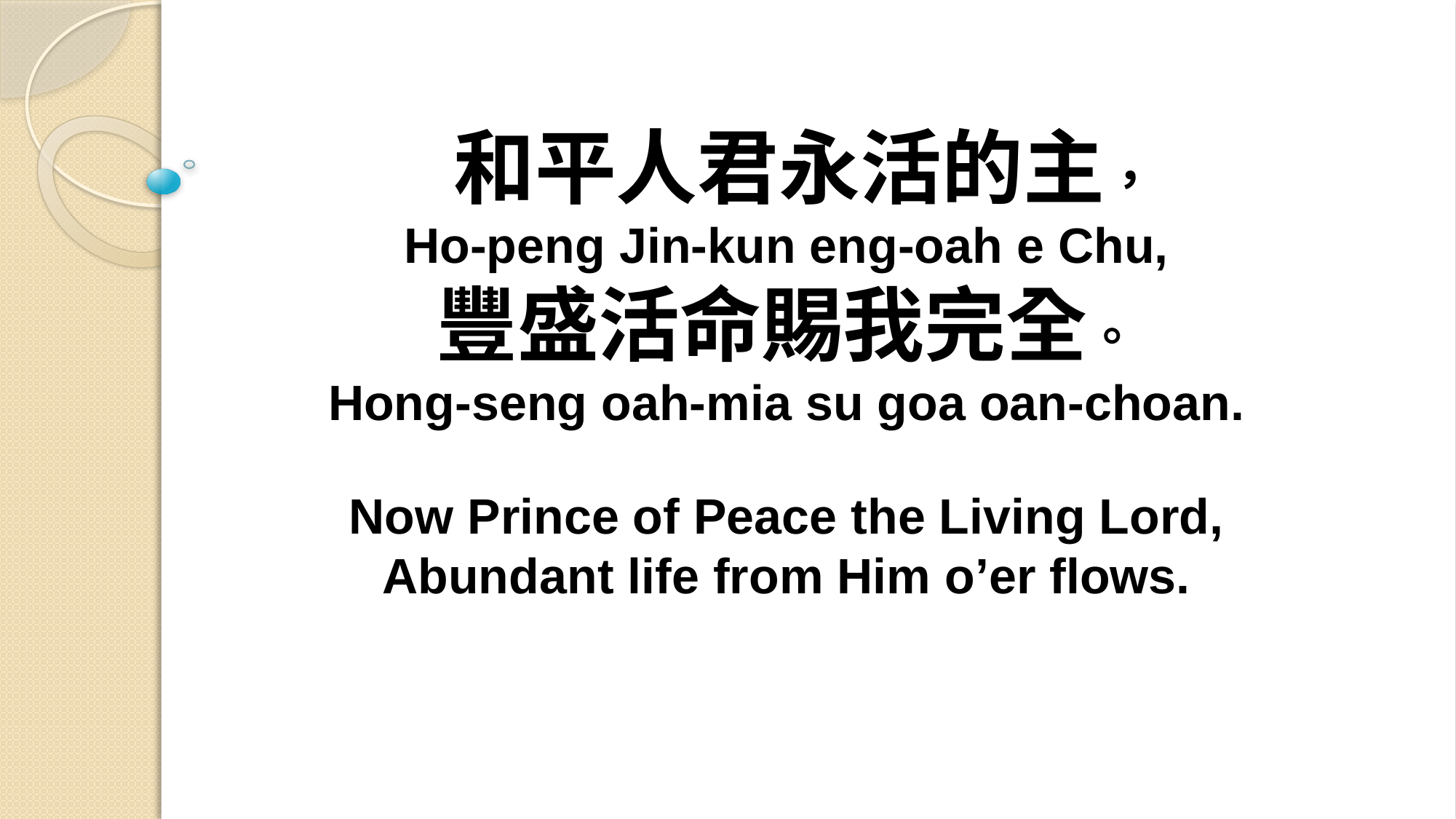

# 和平人君永活的主， Ho-peng Jin-kun eng-oah e Chu, 豐盛活命賜我完全。 Hong-seng oah-mia su goa oan-choan. Now Prince of Peace the Living Lord, Abundant life from Him o’er flows.